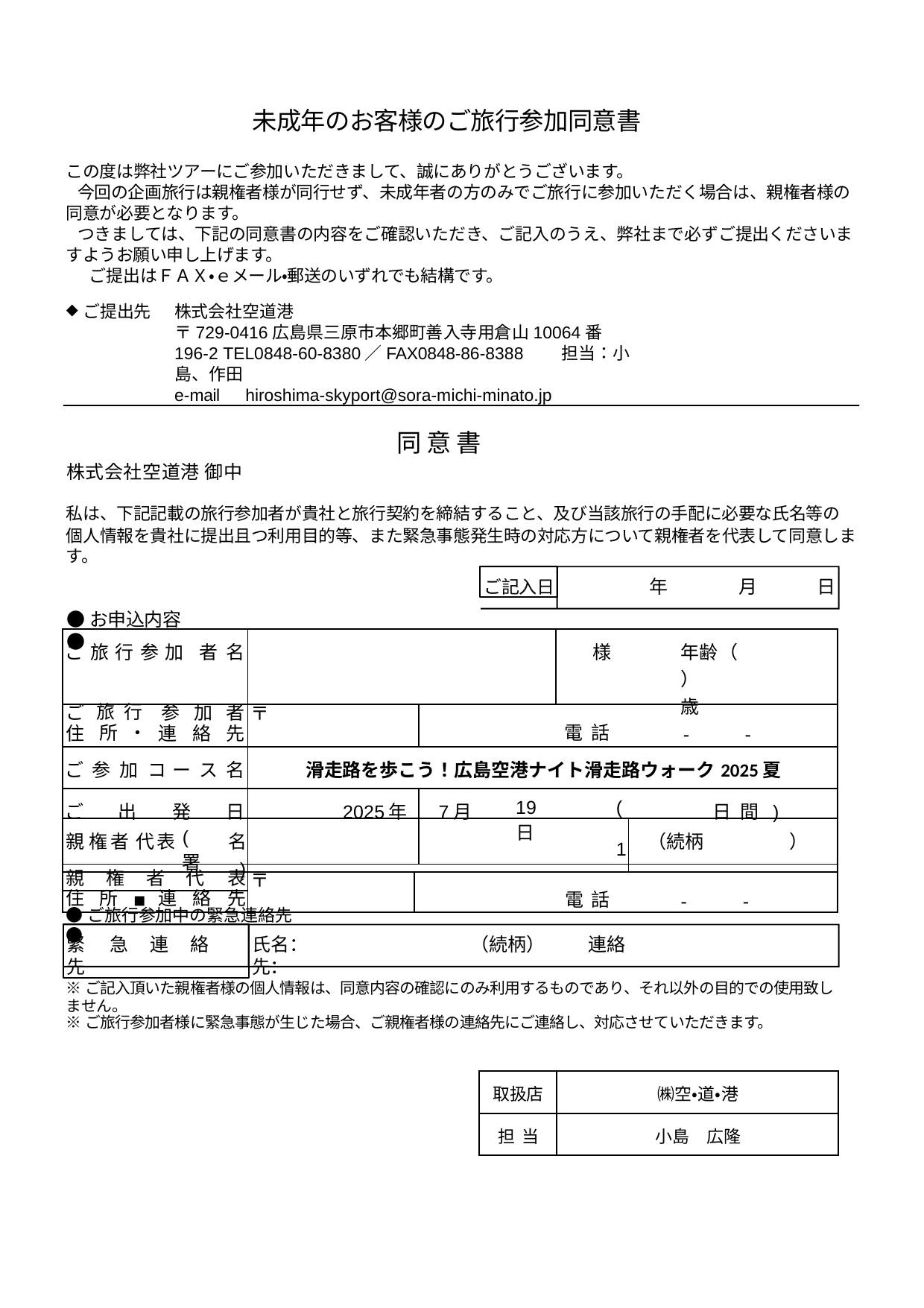

未成年のお客様のご旅行参加同意書
この度は弊社ツアーにご参加いただきまして、誠にありがとうございます。
今回の企画旅行は親権者様が同行せず、未成年者の方のみでご旅行に参加いただく場合は、親権者様の同意が必要となります。
つきましては、下記の同意書の内容をご確認いただき、ご記入のうえ、弊社まで必ずご提出くださいますようお願い申し上げます。
ご提出はＦＡＸ・ｅメール・郵送のいずれでも結構です。
ご提出先
株式会社空道港
〒729-0416広島県三原市本郷町善入寺用倉山10064番196-2 TEL0848-60-8380／FAX0848-86-8388　　担当：小島、作田
e-mail　hiroshima-skyport@sora-michi-minato.jp

同 意 書
株式会社空道港 御中
私は、下記記載の旅行参加者が貴社と旅行契約を締結すること、及び当該旅行の手配に必要な氏名等の
個人情報を貴社に提出且つ利用目的等、また緊急事態発生時の対応方について親権者を代表して同意します。

ご記入日
年	月	日
●お申込内容●
| ご | 旅 行 参 加 |  |  |  | 者 | 名 |  |  |  | 様 | 年齢（ ） 歳 |  |
| --- | --- | --- | --- | --- | --- | --- | --- | --- | --- | --- | --- | --- |
| ご住 | 旅 行 所 ・ |  | 参連 |  | 加絡 | 者先 | 〒 |  |  | 電 話 | - | - |
| ご | 参 | 加 | コ | ー | ス | 名 | 滑走路を歩こう！広島空港ナイト滑走路ウォーク2025夏 |  |  |  |  |  |
| ご | 出 |  | 発 |  | 日 |  | 2025年 | 7月 | 19日 | ( 1 |  | 日 間 ) |
| 親 | 権 者 | 代 表 |  | ( 署 | 名 ) |  |  | （続柄 |  | ） |
| --- | --- | --- | --- | --- | --- | --- | --- | --- | --- | --- |
| 親 | 権 |  | 者 | 代 | 表 | 〒 | 電 話 | - | - |  |
| 住 | 所 | ◼ | 連 | 絡 | 先 |  |  |  |  |  |
●ご旅行参加中の緊急連絡先●

緊	急	連	絡	先
氏名：	（続柄）	連絡先：
※ご記入頂いた親権者様の個人情報は、同意内容の確認にのみ利用するものであり、それ以外の目的での使用致しません。
※ご旅行参加者様に緊急事態が生じた場合、ご親権者様の連絡先にご連絡し、対応させていただきます。

| 取扱店 | ㈱空・道・港 |
| --- | --- |
| 担 当 | 小島　広隆 |